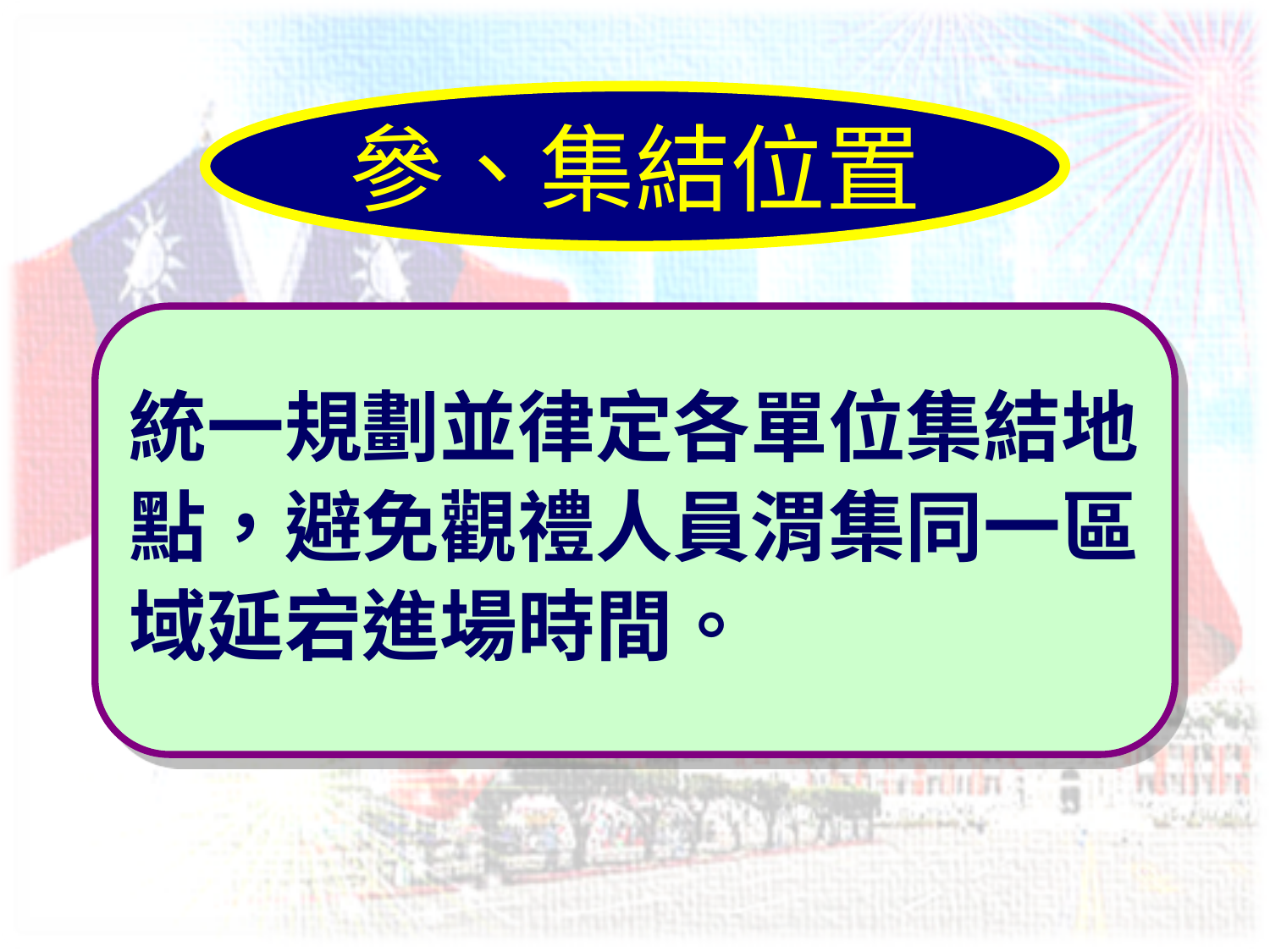

參、集結位置
統一規劃並律定各單位集結地
點，避免觀禮人員渭集同一區
域延宕進場時間。